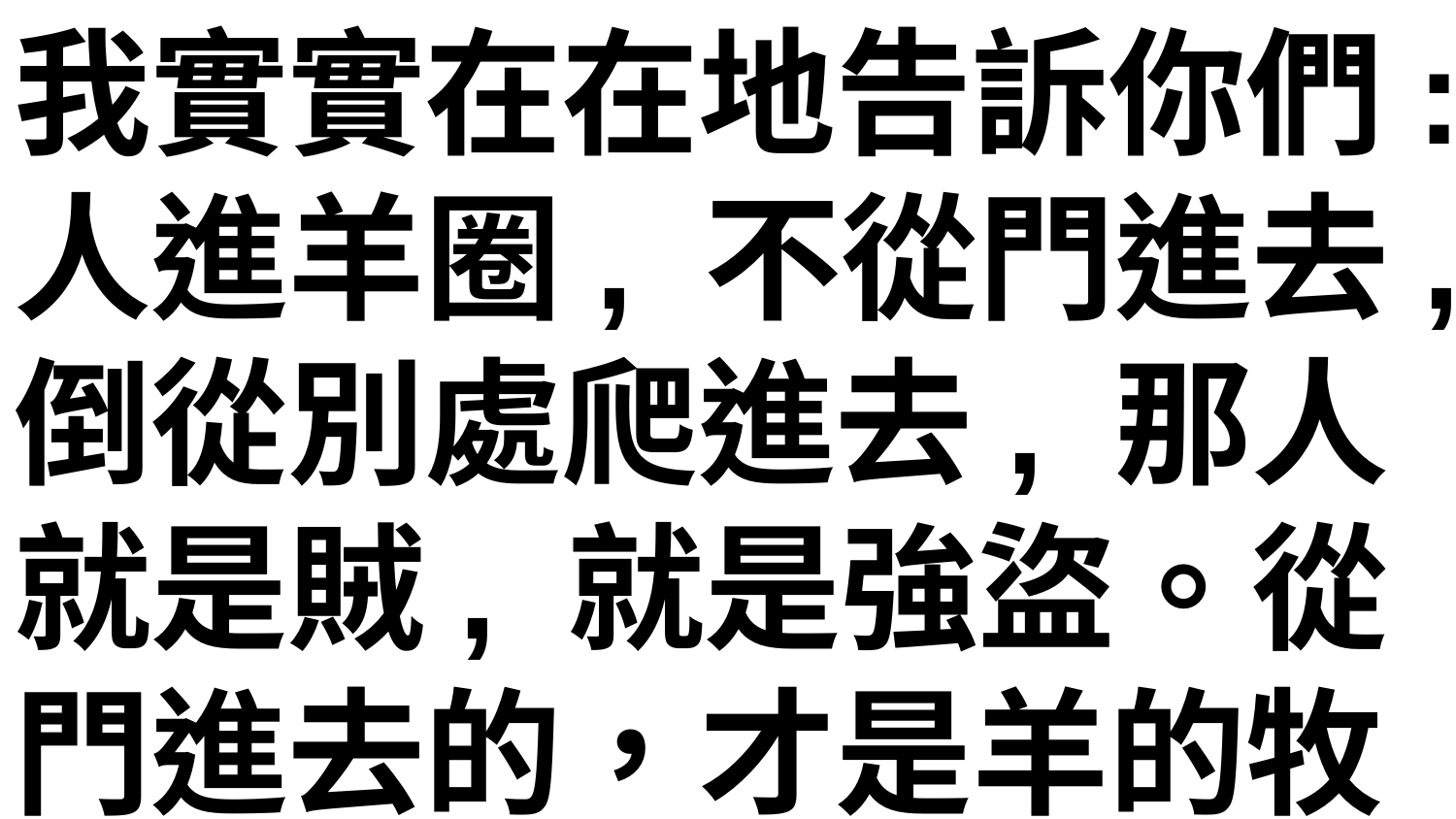

我實實在在地告訴你們: 人進羊圈, 不從門進去,倒從別處爬進去, 那人就是賊, 就是強盜。從門進去的，才是羊的牧人。

看門的就給他開門，羊也聽他的聲音。他按著名叫自己的羊，把羊領出來。既放出自己的羊來，就在前頭走，羊也跟著他，因為認得他的聲音。羊不跟著生人，因為不認得他的聲音，必要逃跑。」耶穌將這比喻告訴他們，但他們不明白所說的是什麼意思。
所以，耶穌又對他們說：「我實實在在地告訴你們：我就是羊的門。凡在我以先來的都是賊，是強盜，羊卻不聽他們。我就是門，凡從我進來的，必然得救，並且出入得草吃。盜賊來，無非要偷竊、殺害、毀壞；我來了，是要叫羊得生命，並且得的更豐盛。「我是好牧人，好牧人為羊捨命。若是雇工，不是牧人，羊也不是他自己的，他看見狼來，就撇下羊逃走，狼抓住羊，趕散了羊群。雇工逃走，因他是雇工，並不顧念羊。我是好牧人，我認識我的羊，我的羊也認識我，正如父認識我，我也認識父一樣；並且我為羊捨命。我另外有羊，不是這圈裡的，我必須領牠們來，牠們也要聽我的聲音，並且要合成一群，歸一個牧人了。我父愛我，因我將命捨去，好再取回來。沒有人奪我的命去，是我自己捨的。我有權柄捨了，也有權柄取回來，這是我從我父所受的命令。」